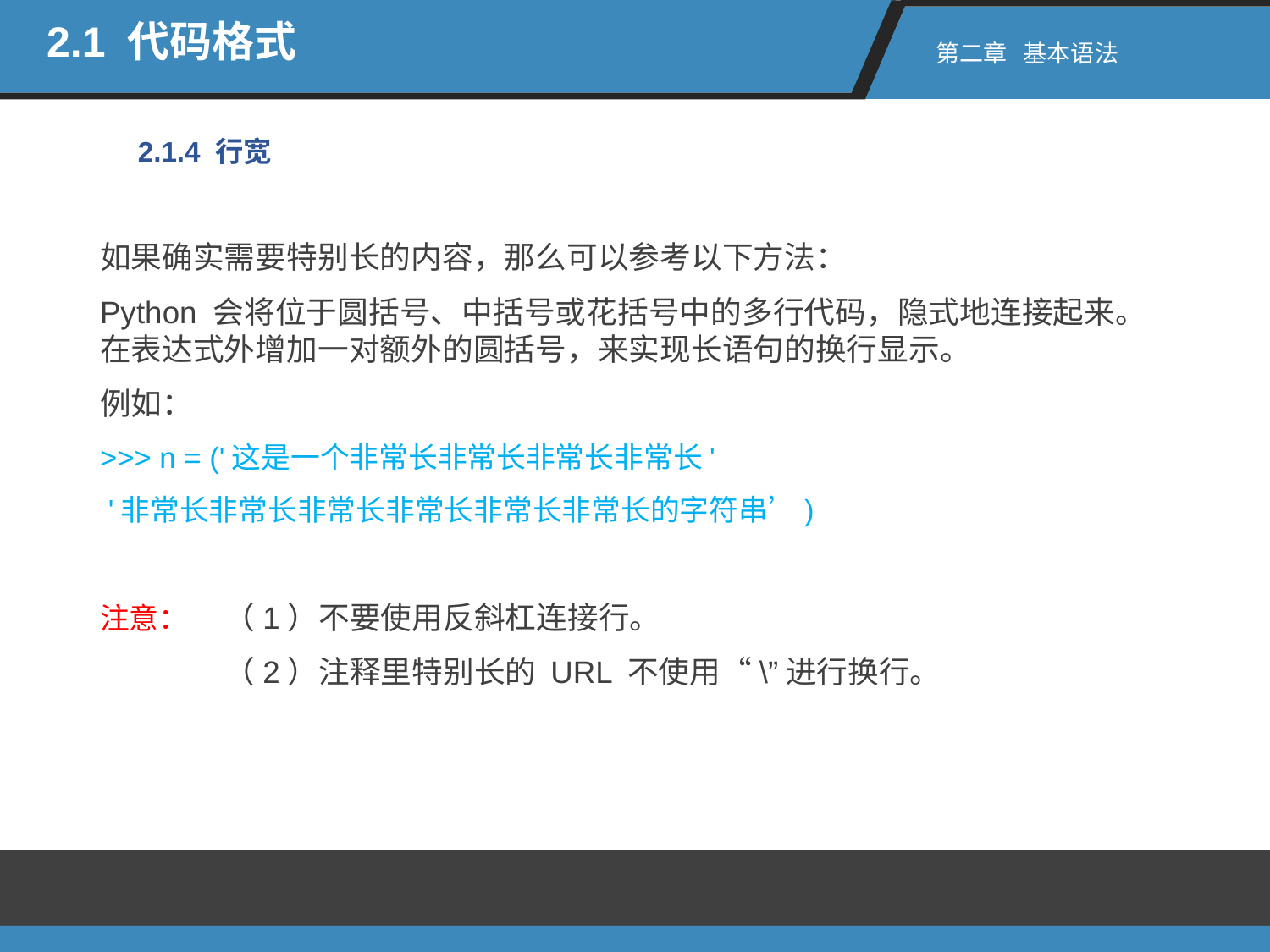

2.1 代码格式

第二章   基本语法
2.1.4 行宽
如果确实需要特别长的内容，那么可以参考以下方法：
Python 会将位于圆括号、中括号或花括号中的多行代码，隐式地连接起来。在表达式外增加一对额外的圆括号，来实现长语句的换行显示。
例如：
>>> n = ('这是一个非常长非常长非常长非常长'
 '非常长非常长非常长非常长非常长非常长的字符串’)

注意：	（1）不要使用反斜杠连接行。
	（2）注释里特别长的 URL 不使用“\”进行换行。